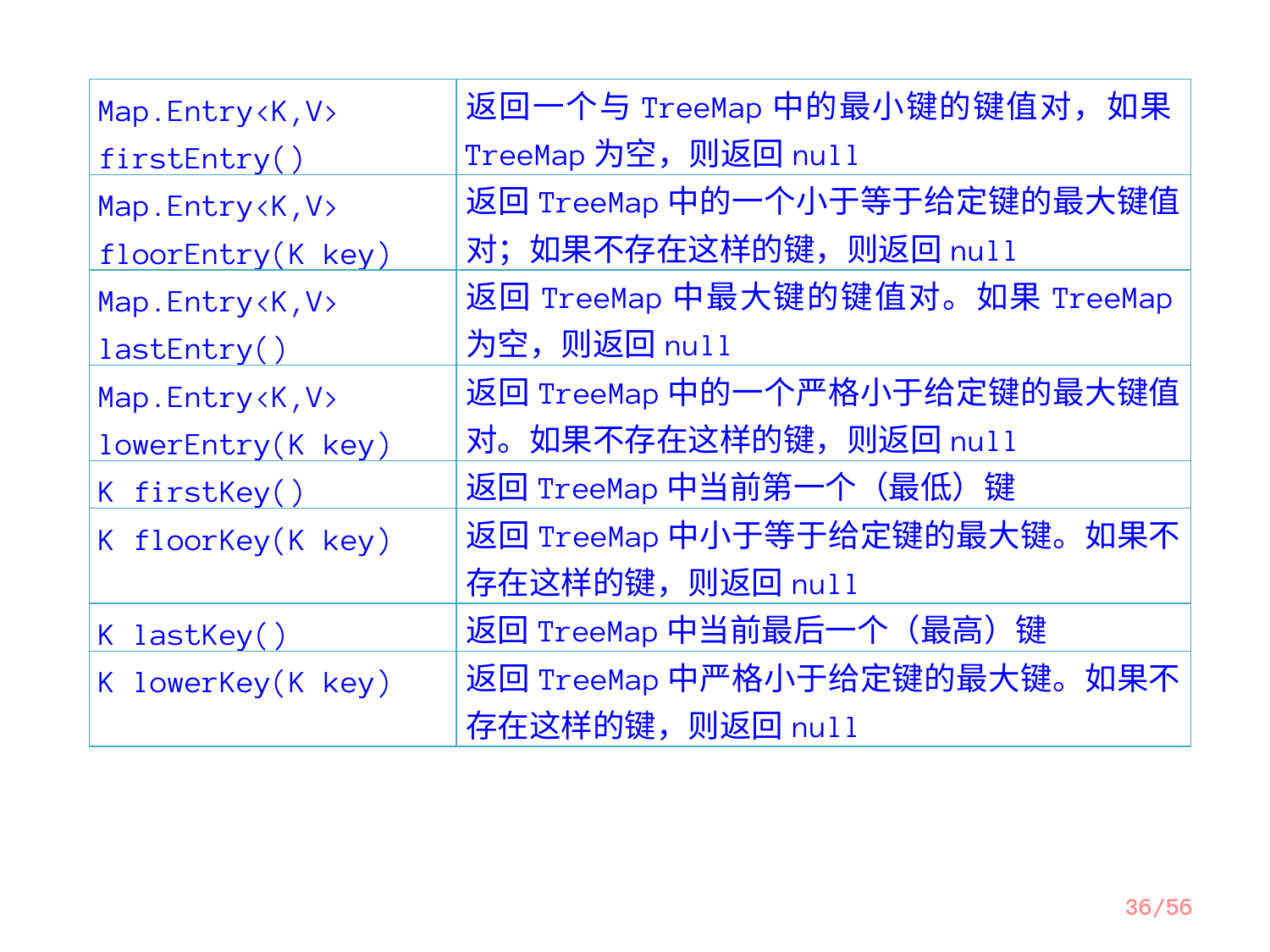

| Map.Entry<K,V> firstEntry() | 返回一个与TreeMap中的最小键的键值对，如果TreeMap为空，则返回null |
| --- | --- |
| Map.Entry<K,V> floorEntry(K key) | 返回TreeMap中的一个小于等于给定键的最大键值对；如果不存在这样的键，则返回null |
| Map.Entry<K,V> lastEntry() | 返回TreeMap中最大键的键值对。如果TreeMap为空，则返回null |
| Map.Entry<K,V> lowerEntry(K key) | 返回TreeMap中的一个严格小于给定键的最大键值对。如果不存在这样的键，则返回null |
| K firstKey() | 返回TreeMap中当前第一个（最低）键 |
| K floorKey(K key) | 返回TreeMap中小于等于给定键的最大键。如果不存在这样的键，则返回null |
| K lastKey() | 返回TreeMap中当前最后一个（最高）键 |
| K lowerKey(K key) | 返回TreeMap中严格小于给定键的最大键。如果不存在这样的键，则返回null |
36/56